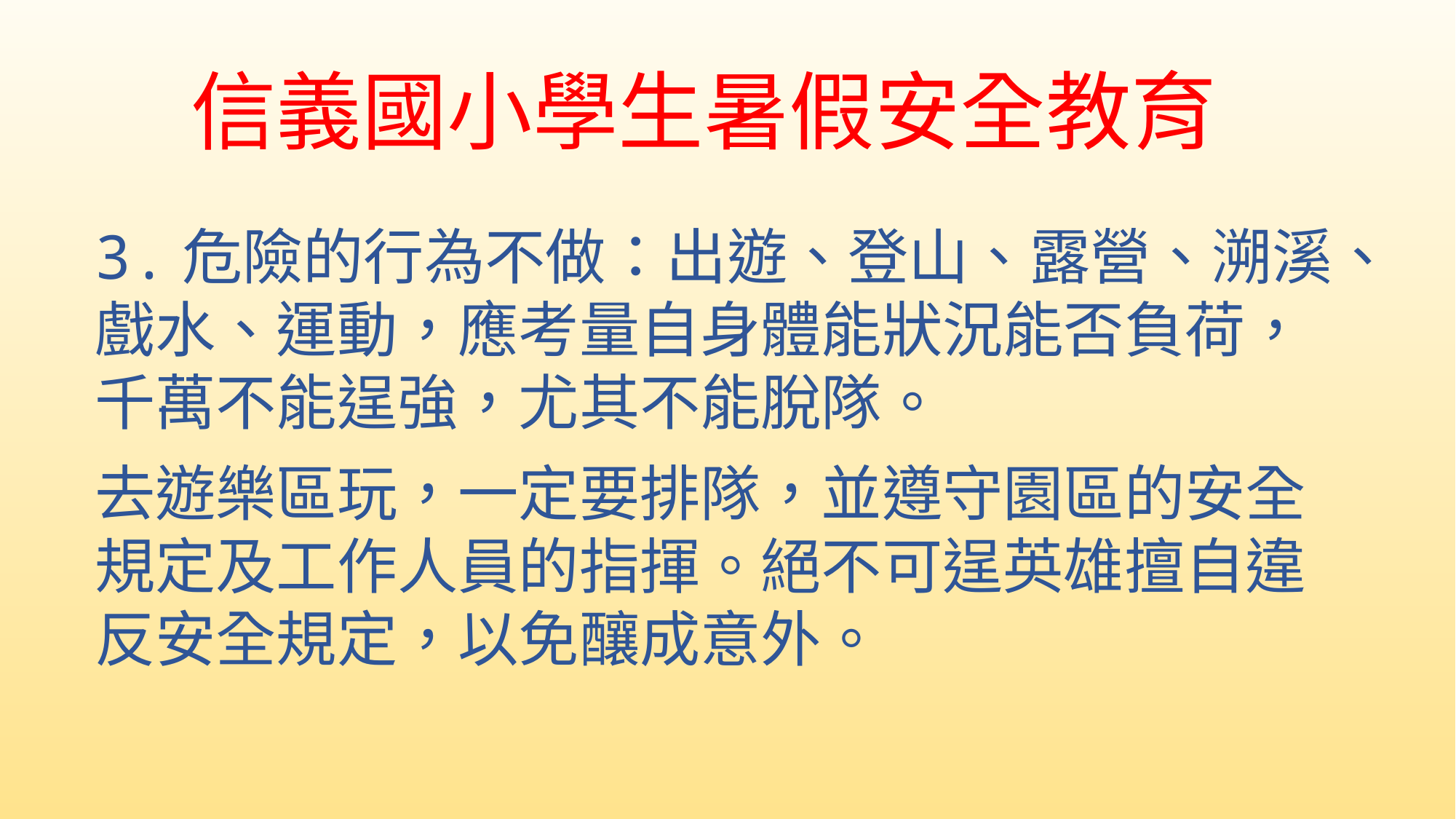

# 信義國小學生暑假安全教育
3.危險的行為不做：出遊、登山、露營、溯溪、戲水、運動，應考量自身體能狀況能否負荷，千萬不能逞強，尤其不能脫隊。
去遊樂區玩，一定要排隊，並遵守園區的安全規定及工作人員的指揮。絕不可逞英雄擅自違反安全規定，以免釀成意外。